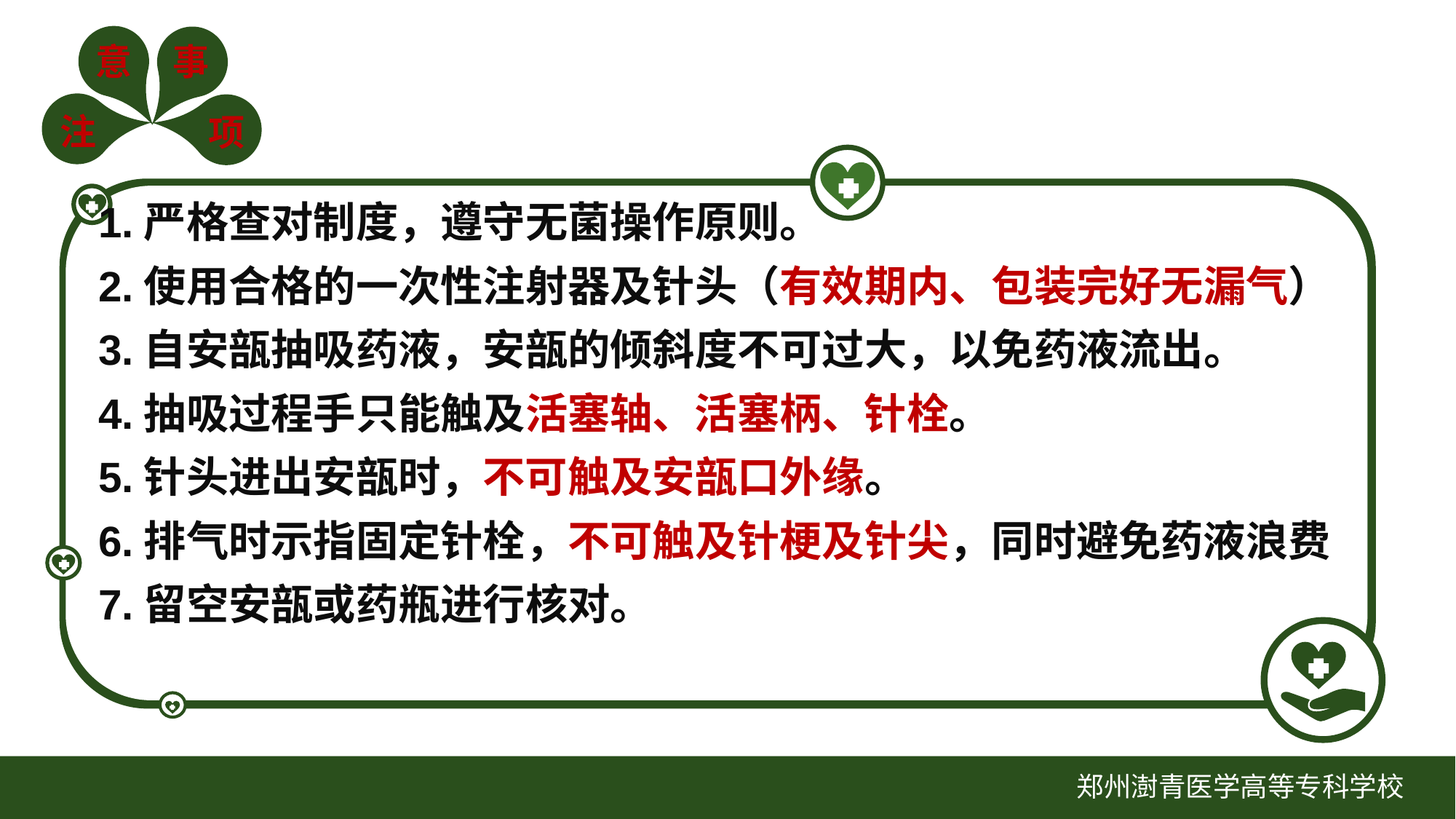

1.严格查对制度，遵守无菌操作原则。
2.使用合格的一次性注射器及针头（有效期内、包装完好无漏气）
3.自安瓿抽吸药液，安瓿的倾斜度不可过大，以免药液流出。
4.抽吸过程手只能触及活塞轴、活塞柄、针栓。
5.针头进出安瓿时，不可触及安瓿口外缘。
6.排气时示指固定针栓，不可触及针梗及针尖，同时避免药液浪费
7.留空安瓿或药瓶进行核对。
郑州澍青医学高等专科学校